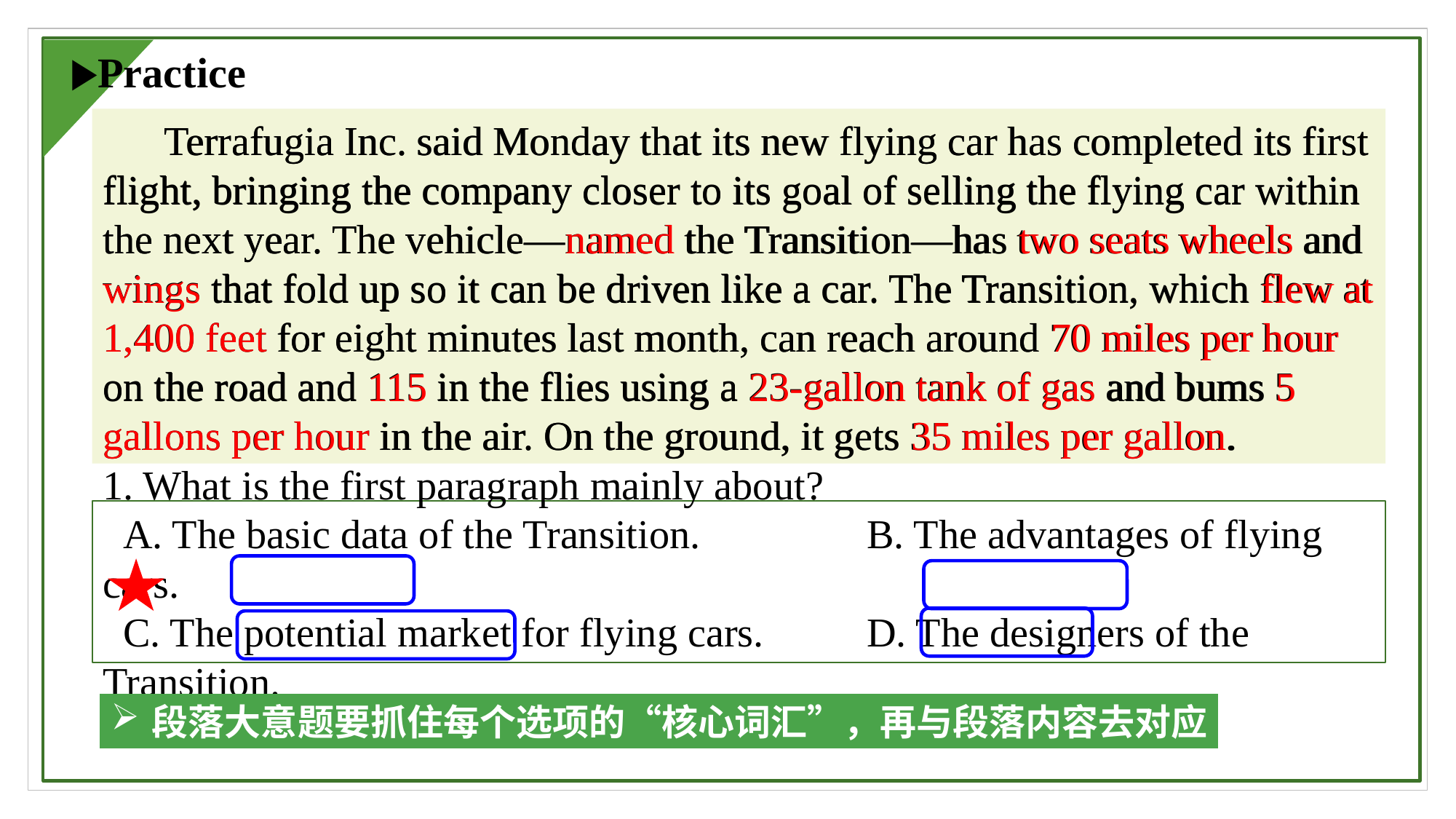

▶Practice

      Terrafugia Inc. said Monday that its new flying car has completed its first flight, bringing the company closer to its goal of selling the flying car within the next year. The vehicle—named the Transition—has two seats wheels and wings that fold up so it can be driven like a car. The Transition, which flew at 1,400 feet for eight minutes last month, can reach around 70 miles per hour on the road and 115 in the flies using a 23-gallon tank of gas and bums 5 gallons per hour in the air. On the ground, it gets 35 miles per gallon.
      Terrafugia Inc. said Monday that its new flying car has completed its first flight, bringing the company closer to its goal of selling the flying car within the next year. The vehicle—named the Transition—has two seats wheels and wings that fold up so it can be driven like a car. The Transition, which flew at 1,400 feet for eight minutes last month, can reach around 70 miles per hour on the road and 115 in the flies using a 23-gallon tank of gas and bums 5 gallons per hour in the air. On the ground, it gets 35 miles per gallon.
1. What is the first paragraph mainly about?
  A. The basic data of the Transition.     		B. The advantages of flying cars.
  C. The potential market for flying cars.  	D. The designers of the Transition.

段落大意题要抓住每个选项的“核心词汇”，再与段落内容去对应